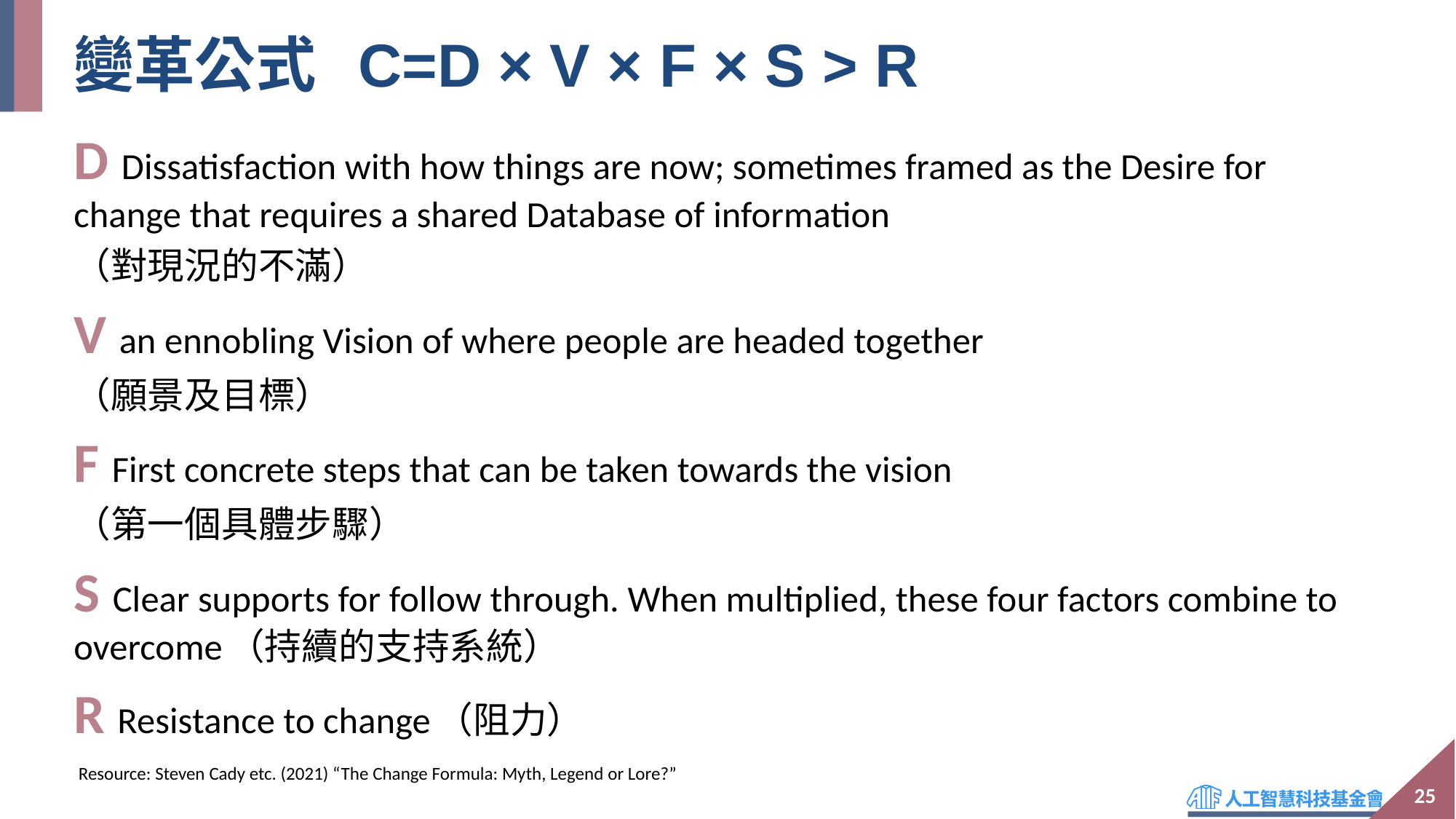

# 變革公式  C=D × V × F × S > R
D Dissatisfaction with how things are now; sometimes framed as the Desire for change that requires a shared Database of information
（對現況的不滿）
V an ennobling Vision of where people are headed together
（願景及目標）
F First concrete steps that can be taken towards the vision
（第一個具體步驟）
S Clear supports for follow through. When multiplied, these four factors combine to overcome（持續的支持系統）
R Resistance to change（阻力）
Resource: Steven Cady etc. (2021) “The Change Formula: Myth, Legend or Lore?”
25